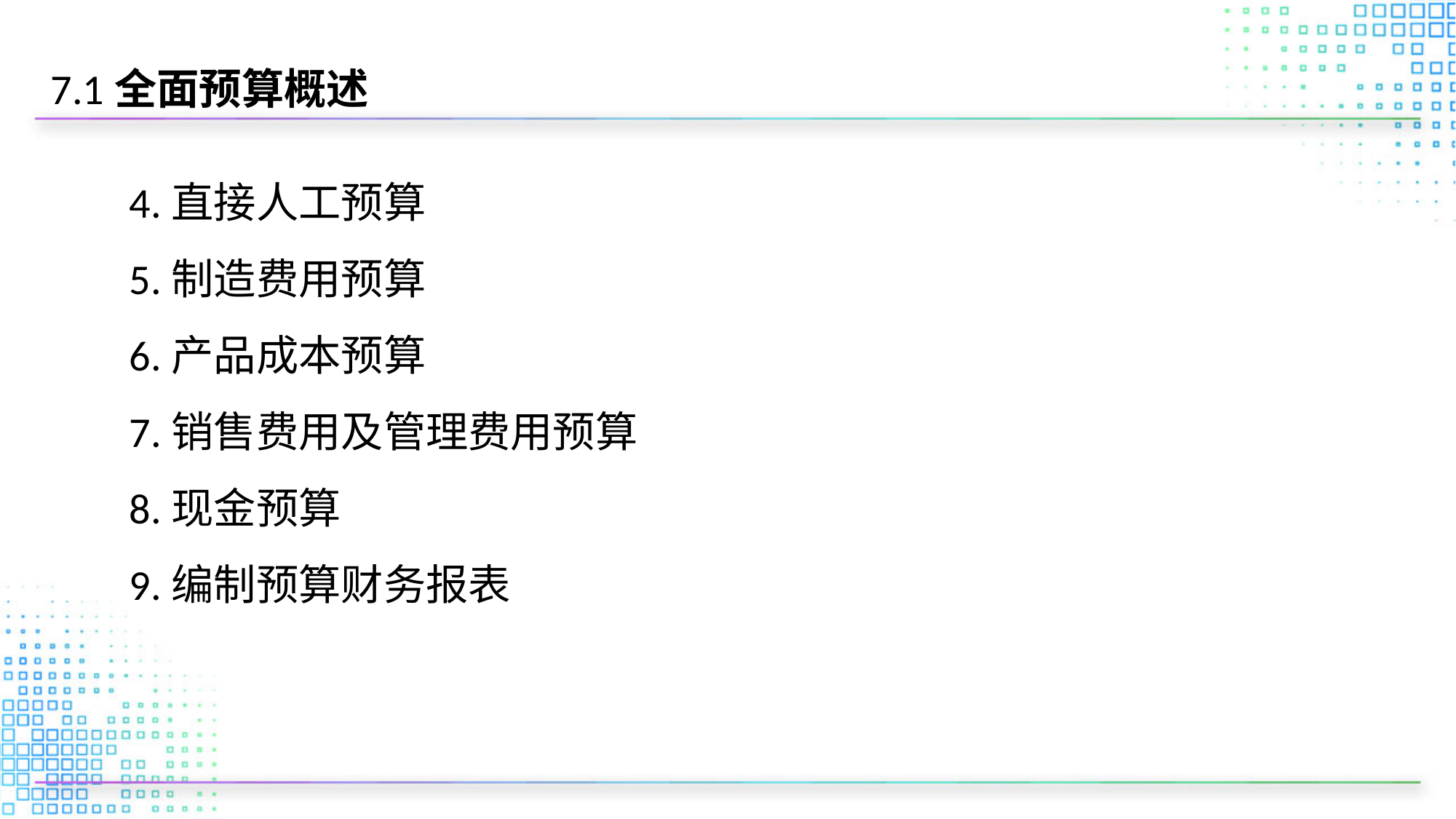

# 7.1全面预算概述
4.直接人工预算
5.制造费用预算
6.产品成本预算
7.销售费用及管理费用预算
8.现金预算
9.编制预算财务报表